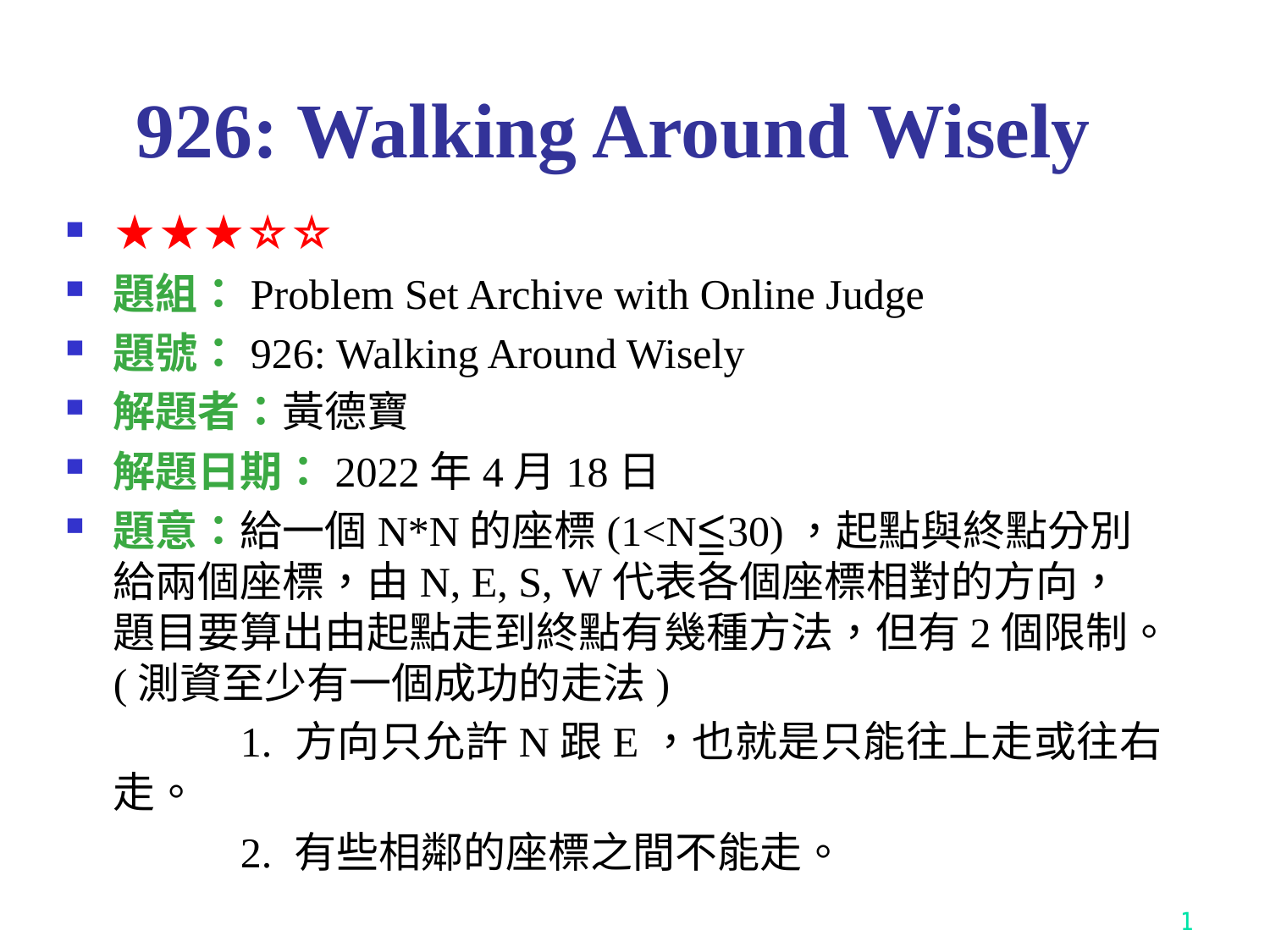

# 926: Walking Around Wisely
★★★☆☆
題組：Problem Set Archive with Online Judge
題號：926: Walking Around Wisely
解題者：黃德寶
解題日期：2022年4月18日
題意：給一個N*N的座標(1<N≦30)，起點與終點分別給兩個座標，由N, E, S, W代表各個座標相對的方向，題目要算出由起點走到終點有幾種方法，但有2個限制。(測資至少有一個成功的走法)
	1. 方向只允許N跟E，也就是只能往上走或往右走。
	2. 有些相鄰的座標之間不能走。

1